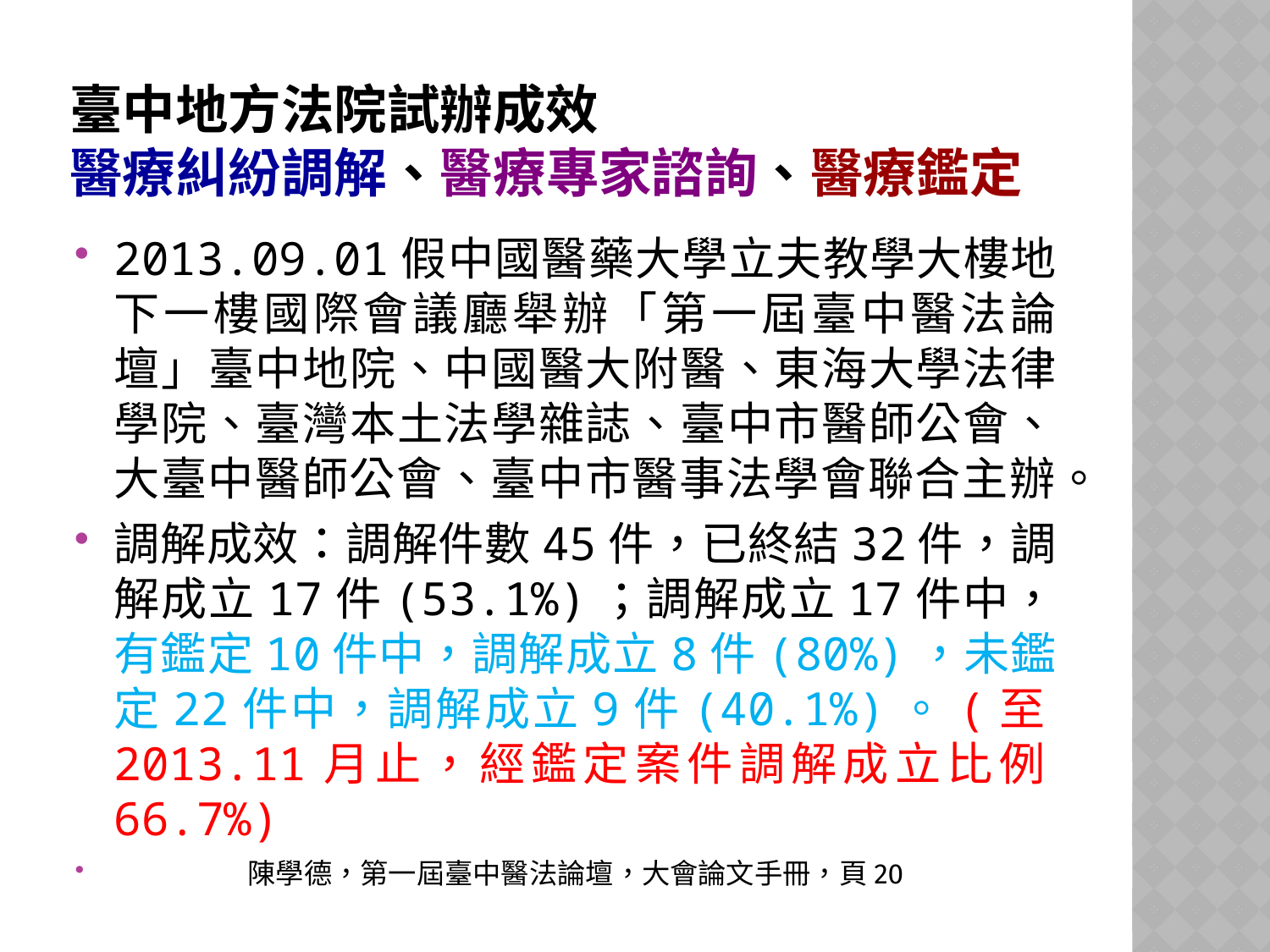

# 臺中地方法院試辦成效 醫療糾紛調解、醫療專家諮詢、醫療鑑定
2013.09.01假中國醫藥大學立夫教學大樓地下一樓國際會議廳舉辦「第一屆臺中醫法論壇」臺中地院、中國醫大附醫、東海大學法律學院、臺灣本土法學雜誌、臺中市醫師公會、大臺中醫師公會、臺中市醫事法學會聯合主辦。
調解成效：調解件數45件，已終結32件，調解成立17件(53.1%)；調解成立17件中，有鑑定10件中，調解成立8件(80%)，未鑑定22件中，調解成立9件(40.1%)。(至2013.11月止，經鑑定案件調解成立比例66.7%)
                    陳學德，第一屆臺中醫法論壇，大會論文手冊，頁20